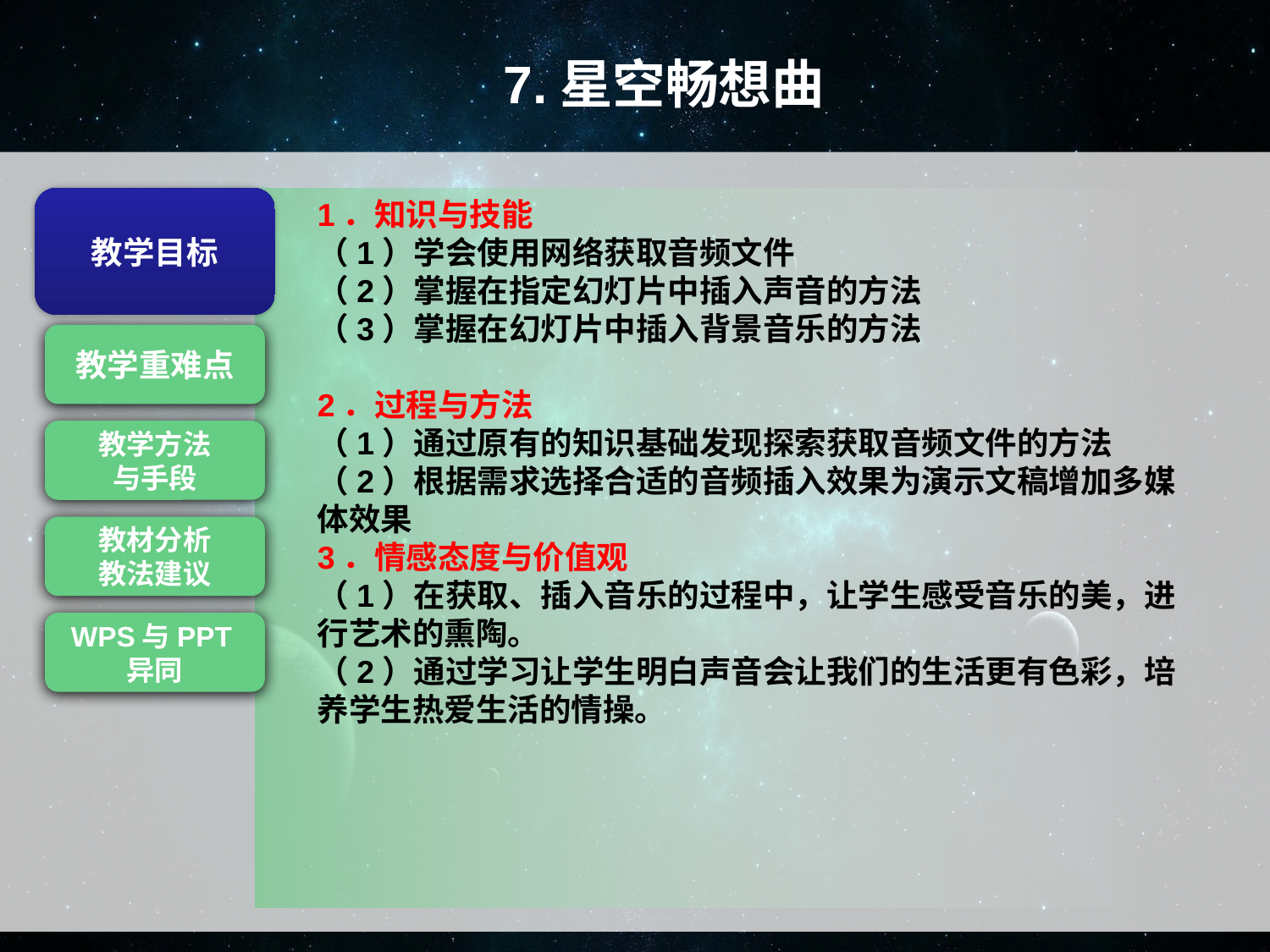

7.星空畅想曲
教学目标

1．知识与技能
（1）学会使用网络获取音频文件
（2）掌握在指定幻灯片中插入声音的方法
（3）掌握在幻灯片中插入背景音乐的方法

2．过程与方法
（1）通过原有的知识基础发现探索获取音频文件的方法
（2）根据需求选择合适的音频插入效果为演示文稿增加多媒体效果
3．情感态度与价值观
（1）在获取、插入音乐的过程中，让学生感受音乐的美，进行艺术的熏陶。
（2）通过学习让学生明白声音会让我们的生活更有色彩，培养学生热爱生活的情操。
教学目标
教学重难点
教学方法
与手段
教材分析
教法建议
WPS与PPT异同